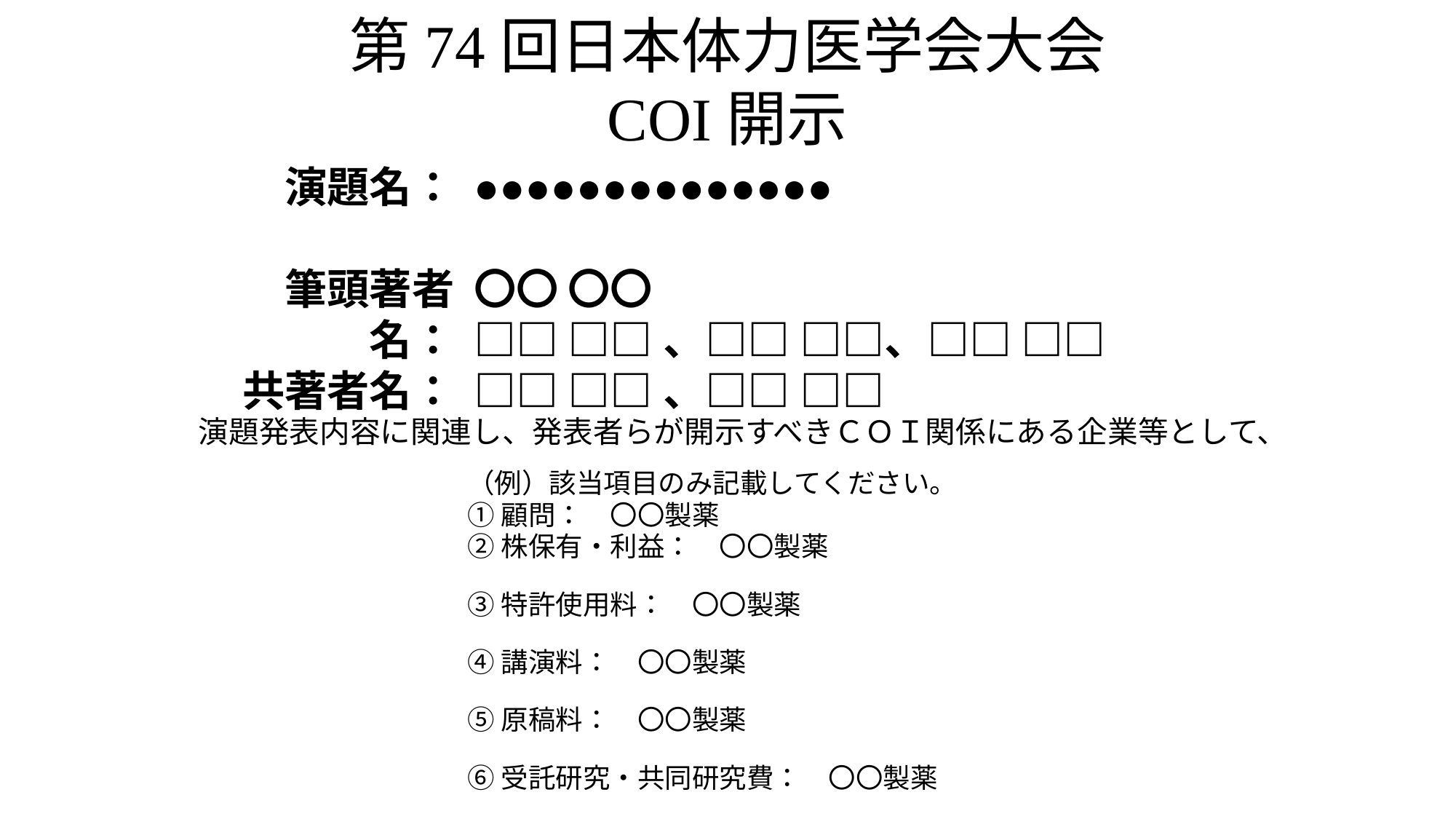

●●●●●●●●●●●●●●

〇〇 〇〇
□□ □□、□□ □□、□□ □□
□□ □□、□□ □□
（例）該当項目のみ記載してください。
①顧問：　〇〇製薬
②株保有・利益：　〇〇製薬
③特許使用料：　〇〇製薬
④講演料：　〇〇製薬
⑤原稿料：　〇〇製薬
⑥受託研究・共同研究費：　〇〇製薬
⑦奨学寄付金：　〇〇製薬
⑧寄附講座所属：　〇〇製薬
⑨贈答品などの報酬：　〇〇製薬